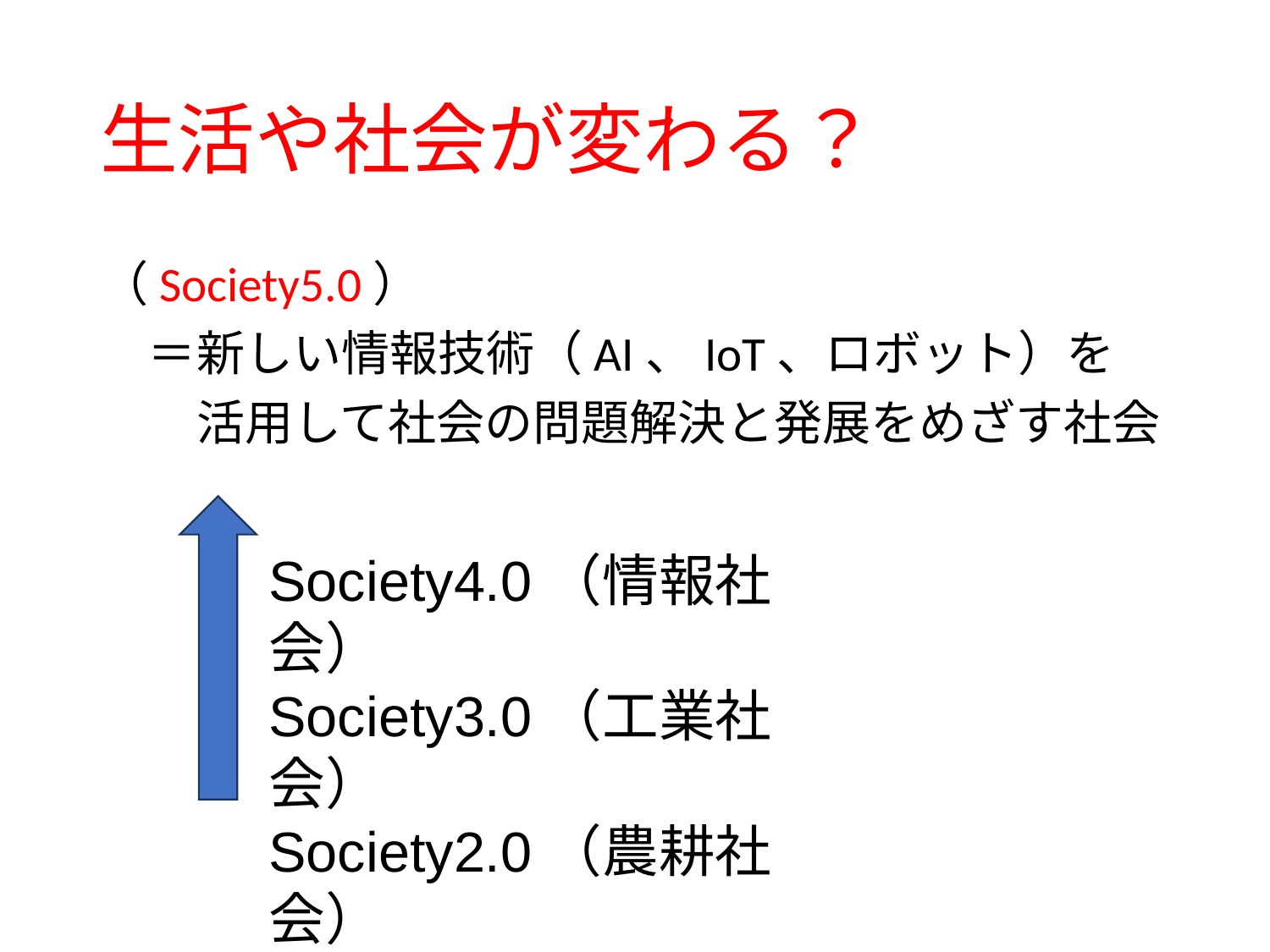

# 生活や社会が変わる？
（Society5.0）
　＝新しい情報技術（AI、IoT、ロボット）を
　　活用して社会の問題解決と発展をめざす社会

Society4.0（情報社会）
Society3.0（工業社会）
Society2.0（農耕社会）
Society1.0（狩猟社会）